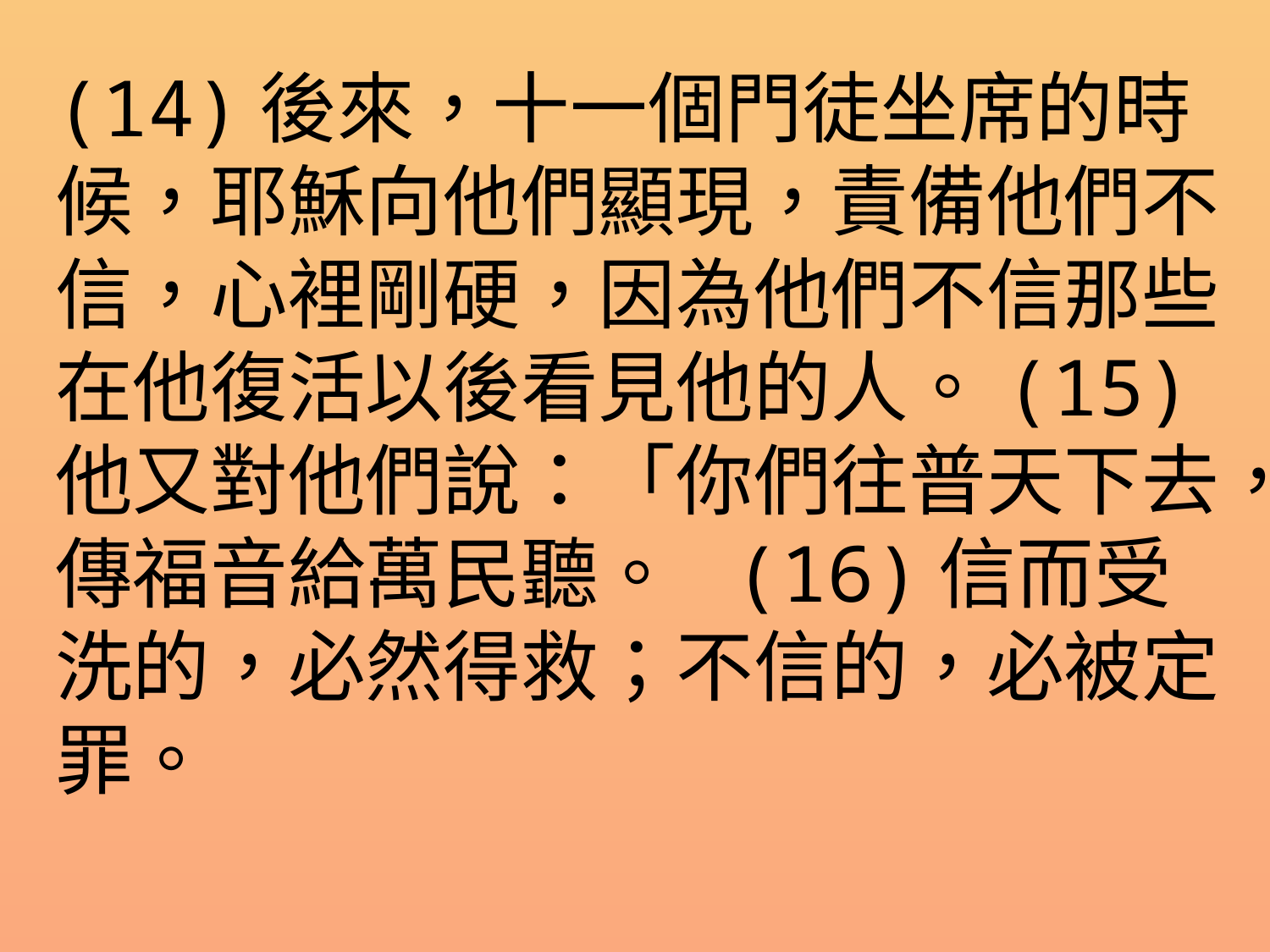

(14)後來，十一個門徒坐席的時候，耶穌向他們顯現，責備他們不信，心裡剛硬，因為他們不信那些在他復活以後看見他的人。(15)他又對他們說：「你們往普天下去，傳福音給萬民聽。 (16)信而受洗的，必然得救；不信的，必被定罪。